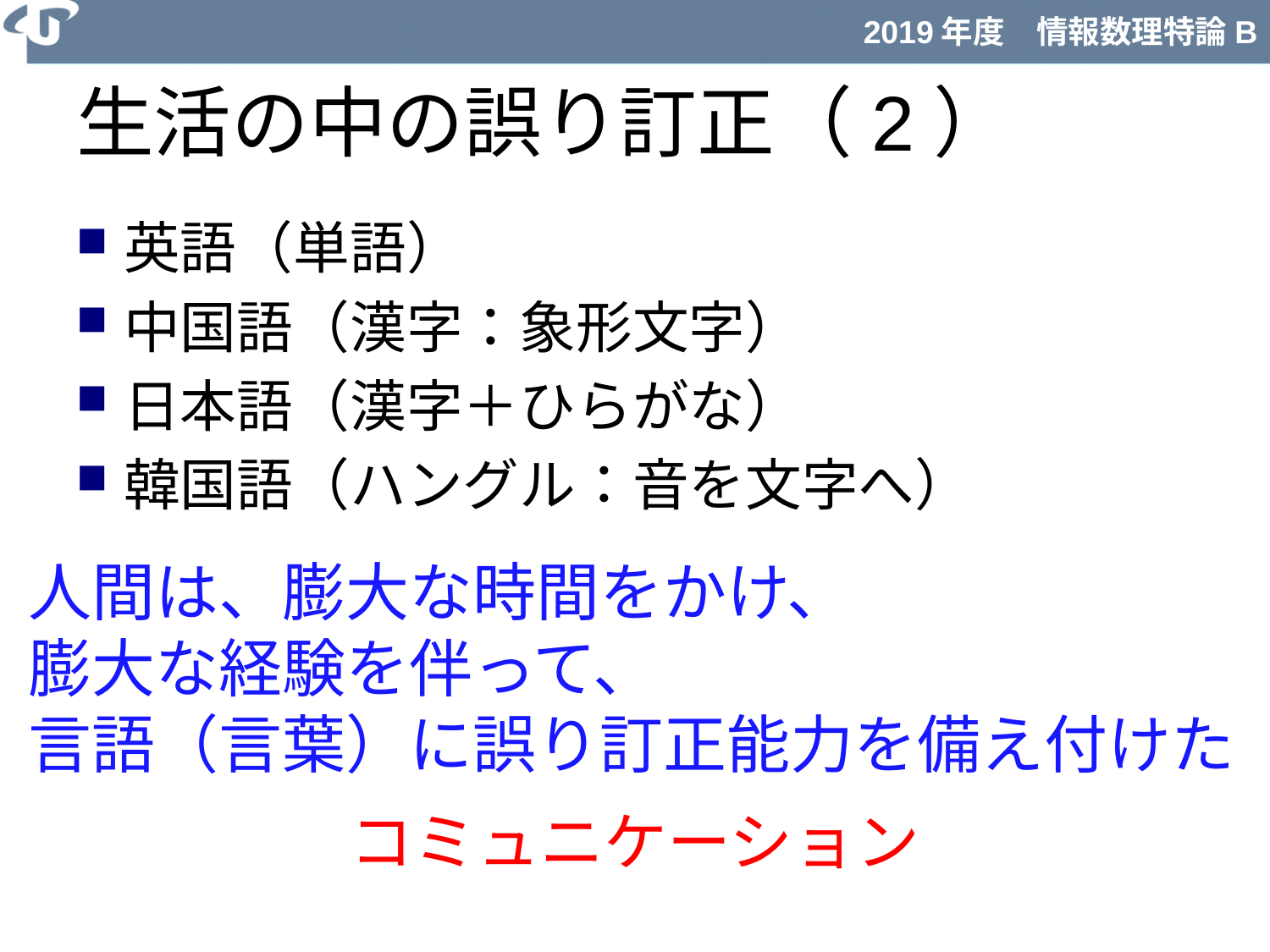

# 生活の中の誤り訂正（2）
英語（単語）
中国語（漢字：象形文字）
日本語（漢字＋ひらがな）
韓国語（ハングル：音を文字へ）

人間は、膨大な時間をかけ、
膨大な経験を伴って、
言語（言葉）に誤り訂正能力を備え付けた
コミュニケーション